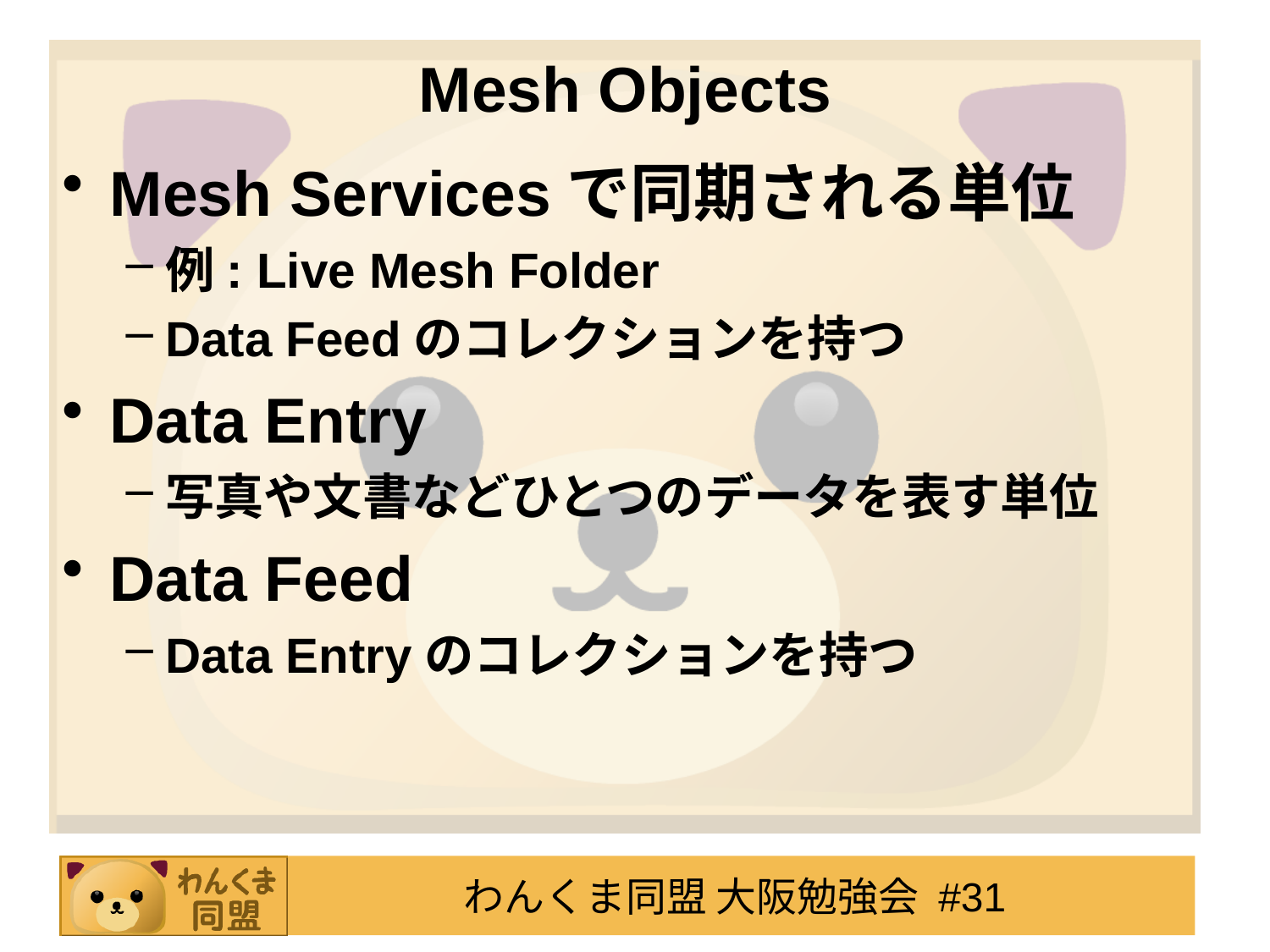

# Mesh Objects
Mesh Servicesで同期される単位
例: Live Mesh Folder
Data Feedのコレクションを持つ
Data Entry
写真や文書などひとつのデータを表す単位
Data Feed
Data Entryのコレクションを持つ